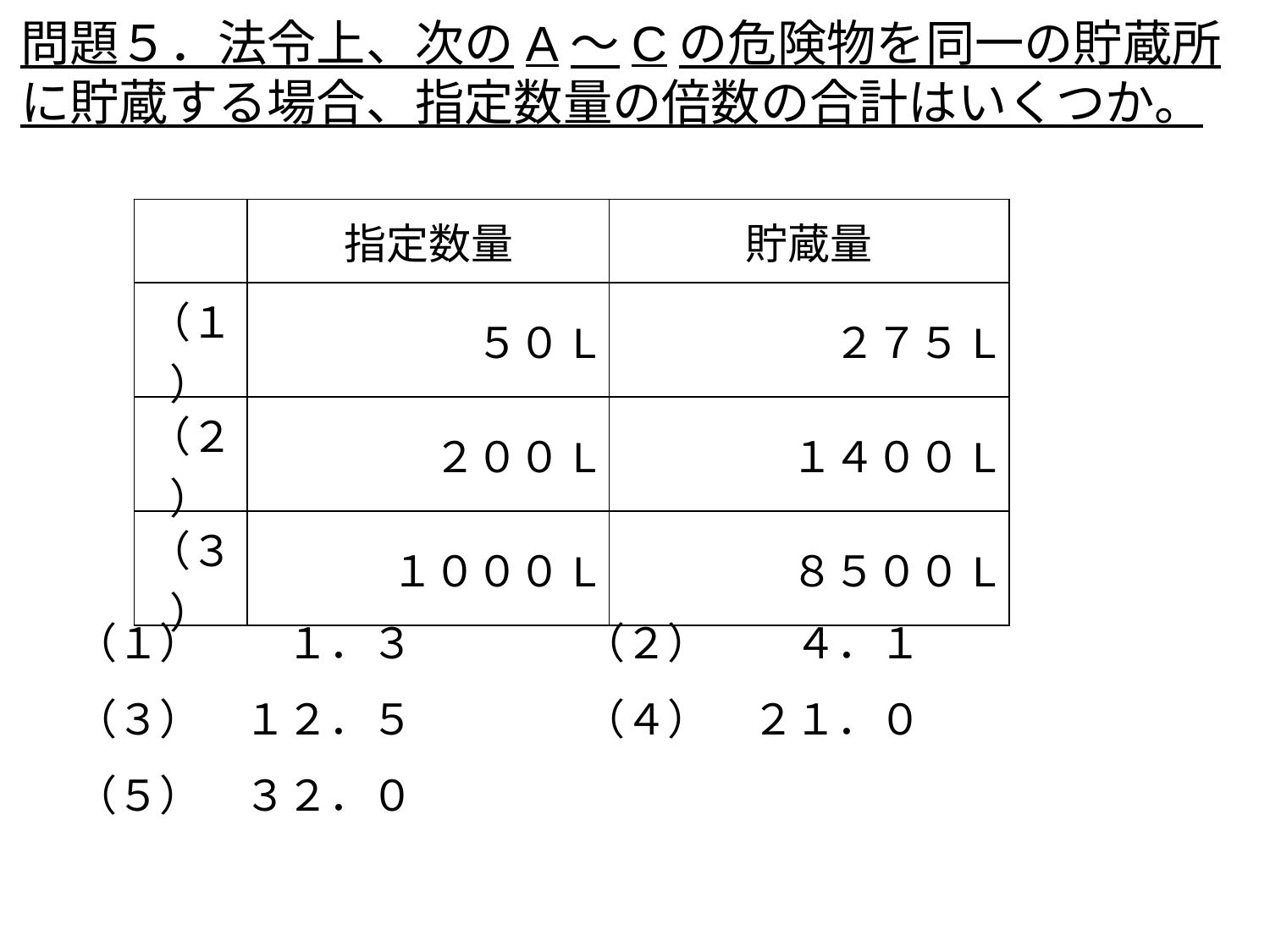

問題５．法令上、次のA～Cの危険物を同一の貯蔵所に貯蔵する場合、指定数量の倍数の合計はいくつか。
|  | 指定数量 | 貯蔵量 |
| --- | --- | --- |
| （１） | ５０L | ２７５L |
| （２） | ２００L | １４００L |
| （３） | １０００L | ８５００L |
（１）　　１．３　　　　（２）　　４．１
（３）　１２．５　　　　（４）　２１．０
（５）　３２．０